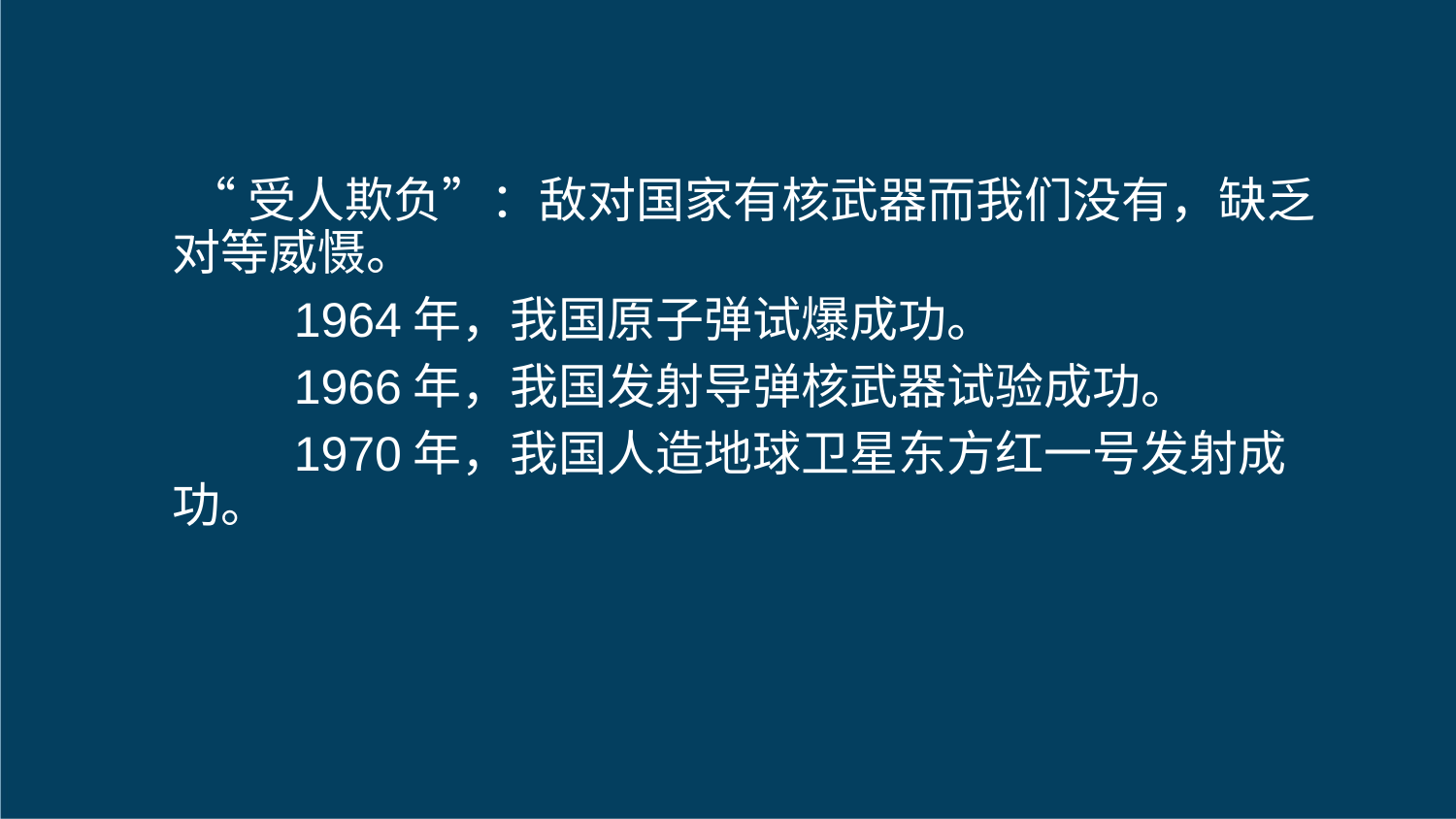

#
    “受人欺负”：敌对国家有核武器而我们没有，缺乏对等威慑。
           1964年，我国原子弹试爆成功。
           1966年，我国发射导弹核武器试验成功。
           1970年，我国人造地球卫星东方红一号发射成功。